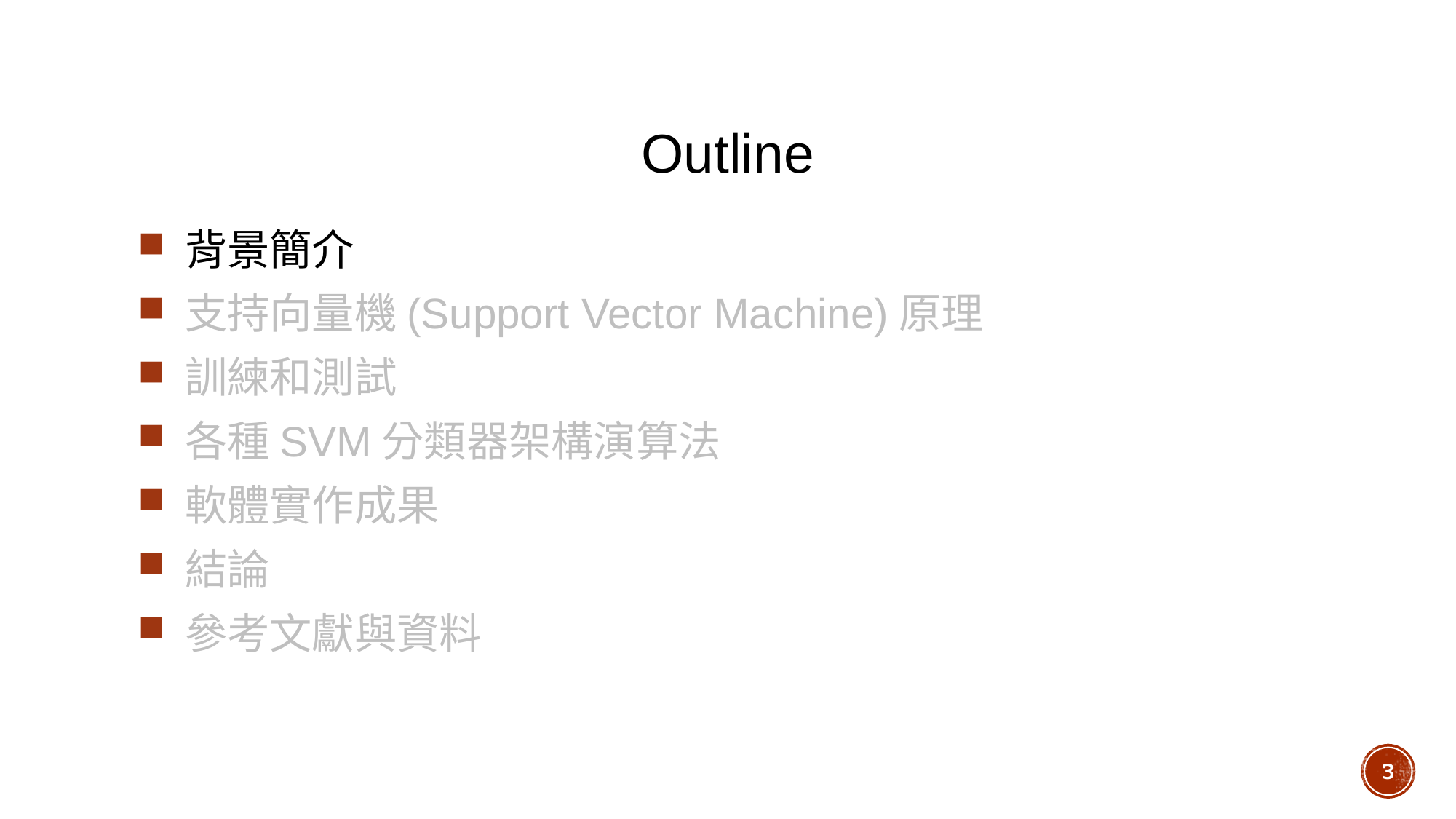

# Outline
 背景簡介
 支持向量機(Support Vector Machine)原理
 訓練和測試
 各種SVM分類器架構演算法
 軟體實作成果
 結論
 參考文獻與資料

3